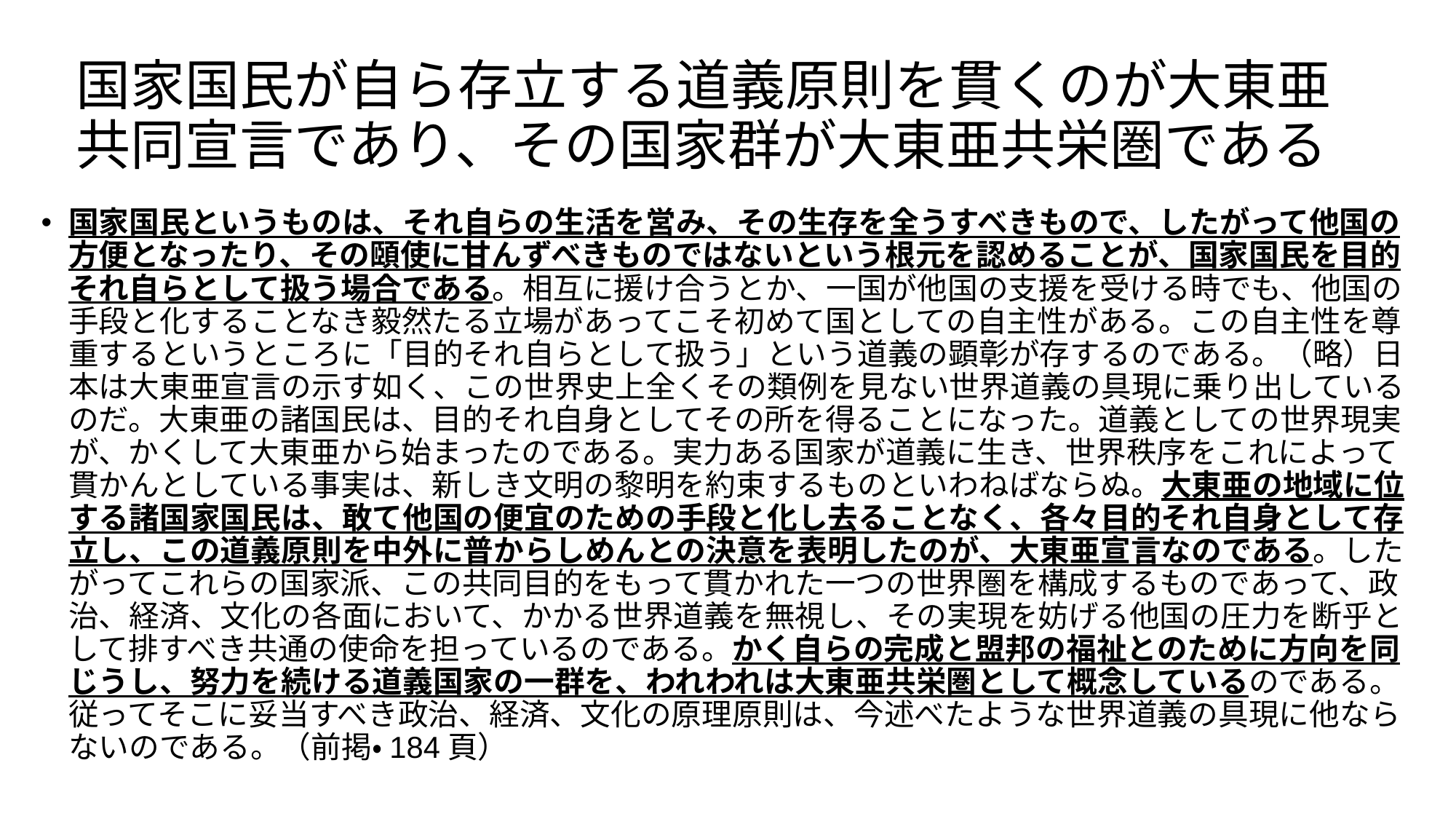

# 国家国民が自ら存立する道義原則を貫くのが大東亜共同宣言であり、その国家群が大東亜共栄圏である
国家国民というものは、それ自らの生活を営み、その生存を全うすべきもので、したがって他国の方便となったり、その頤使に甘んずべきものではないという根元を認めることが、国家国民を目的それ自らとして扱う場合である。相互に援け合うとか、一国が他国の支援を受ける時でも、他国の手段と化することなき毅然たる立場があってこそ初めて国としての自主性がある。この自主性を尊重するというところに「目的それ自らとして扱う」という道義の顕彰が存するのである。（略）日本は大東亜宣言の示す如く、この世界史上全くその類例を見ない世界道義の具現に乗り出しているのだ。大東亜の諸国民は、目的それ自身としてその所を得ることになった。道義としての世界現実が、かくして大東亜から始まったのである。実力ある国家が道義に生き、世界秩序をこれによって貫かんとしている事実は、新しき文明の黎明を約束するものといわねばならぬ。大東亜の地域に位する諸国家国民は、敢て他国の便宜のための手段と化し去ることなく、各々目的それ自身として存立し、この道義原則を中外に普からしめんとの決意を表明したのが、大東亜宣言なのである。したがってこれらの国家派、この共同目的をもって貫かれた一つの世界圏を構成するものであって、政治、経済、文化の各面において、かかる世界道義を無視し、その実現を妨げる他国の圧力を断乎として排すべき共通の使命を担っているのである。かく自らの完成と盟邦の福祉とのために方向を同じうし、努力を続ける道義国家の一群を、われわれは大東亜共栄圏として概念しているのである。従ってそこに妥当すべき政治、経済、文化の原理原則は、今述べたような世界道義の具現に他ならないのである。（前掲・184頁）